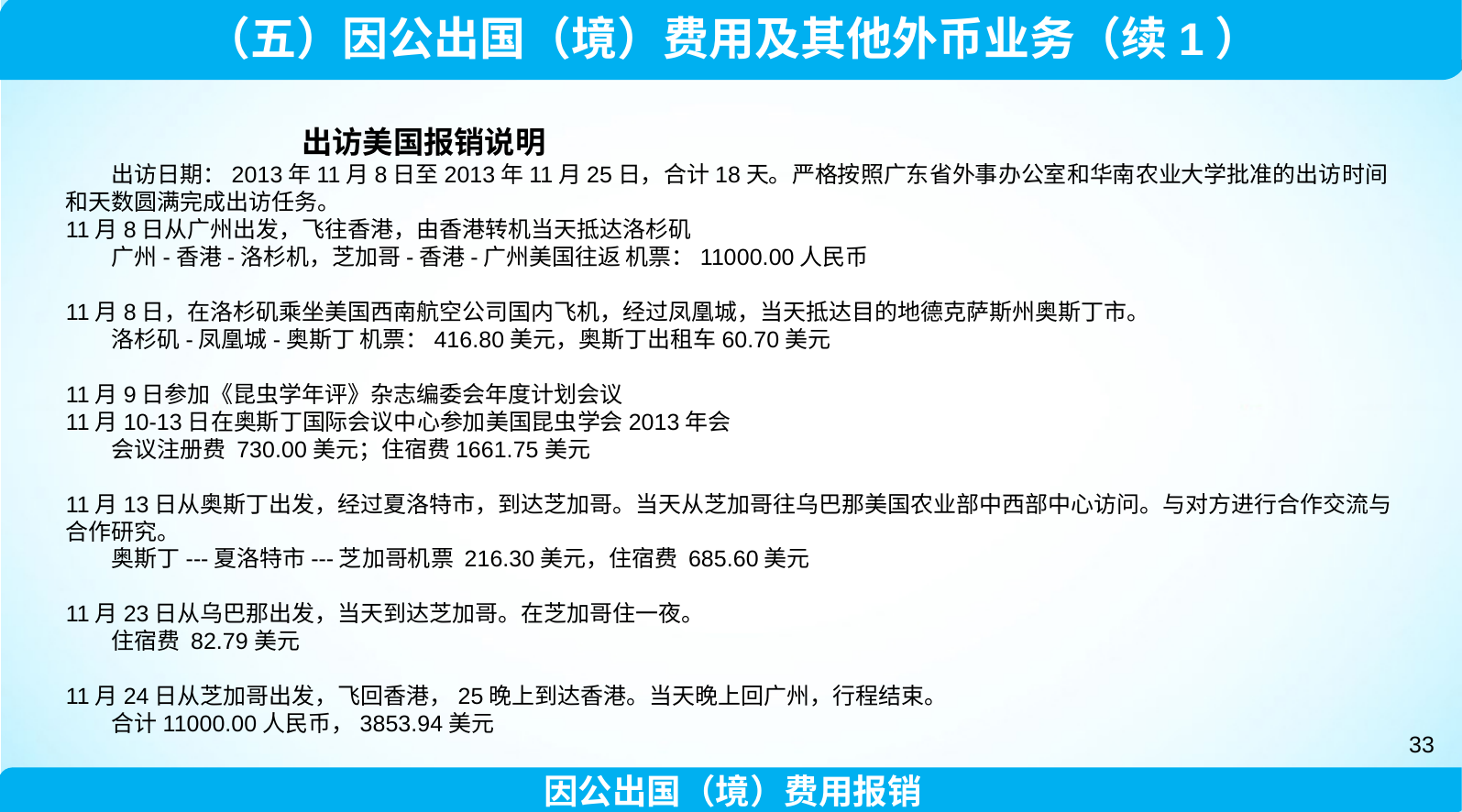

（五）因公出国（境）费用及其他外币业务（续1）
                               出访美国报销说明
        出访日期：2013年11月8日至2013年11月25日，合计18天。严格按照广东省外事办公室和华南农业大学批准的出访时间和天数圆满完成出访任务。
11月8日从广州出发，飞往香港，由香港转机当天抵达洛杉矶
        广州-香港-洛杉机，芝加哥-香港-广州美国往返 机票：11000.00人民币

11月8日，在洛杉矶乘坐美国西南航空公司国内飞机，经过凤凰城，当天抵达目的地德克萨斯州奥斯丁市。
        洛杉矶-凤凰城-奥斯丁 机票：416.80美元，奥斯丁出租车60.70美元

11月9日参加《昆虫学年评》杂志编委会年度计划会议
11月10-13日在奥斯丁国际会议中心参加美国昆虫学会2013年会
        会议注册费 730.00美元；住宿费1661.75美元

11月13日从奥斯丁出发，经过夏洛特市，到达芝加哥。当天从芝加哥往乌巴那美国农业部中西部中心访问。与对方进行合作交流与合作研究。
        奥斯丁---夏洛特市---芝加哥机票 216.30美元，住宿费 685.60美元

11月23日从乌巴那出发，当天到达芝加哥。在芝加哥住一夜。
        住宿费 82.79美元

11月24日从芝加哥出发，飞回香港，25晚上到达香港。当天晚上回广州，行程结束。
        合计11000.00人民币，3853.94美元
33
因公出国（境）费用报销